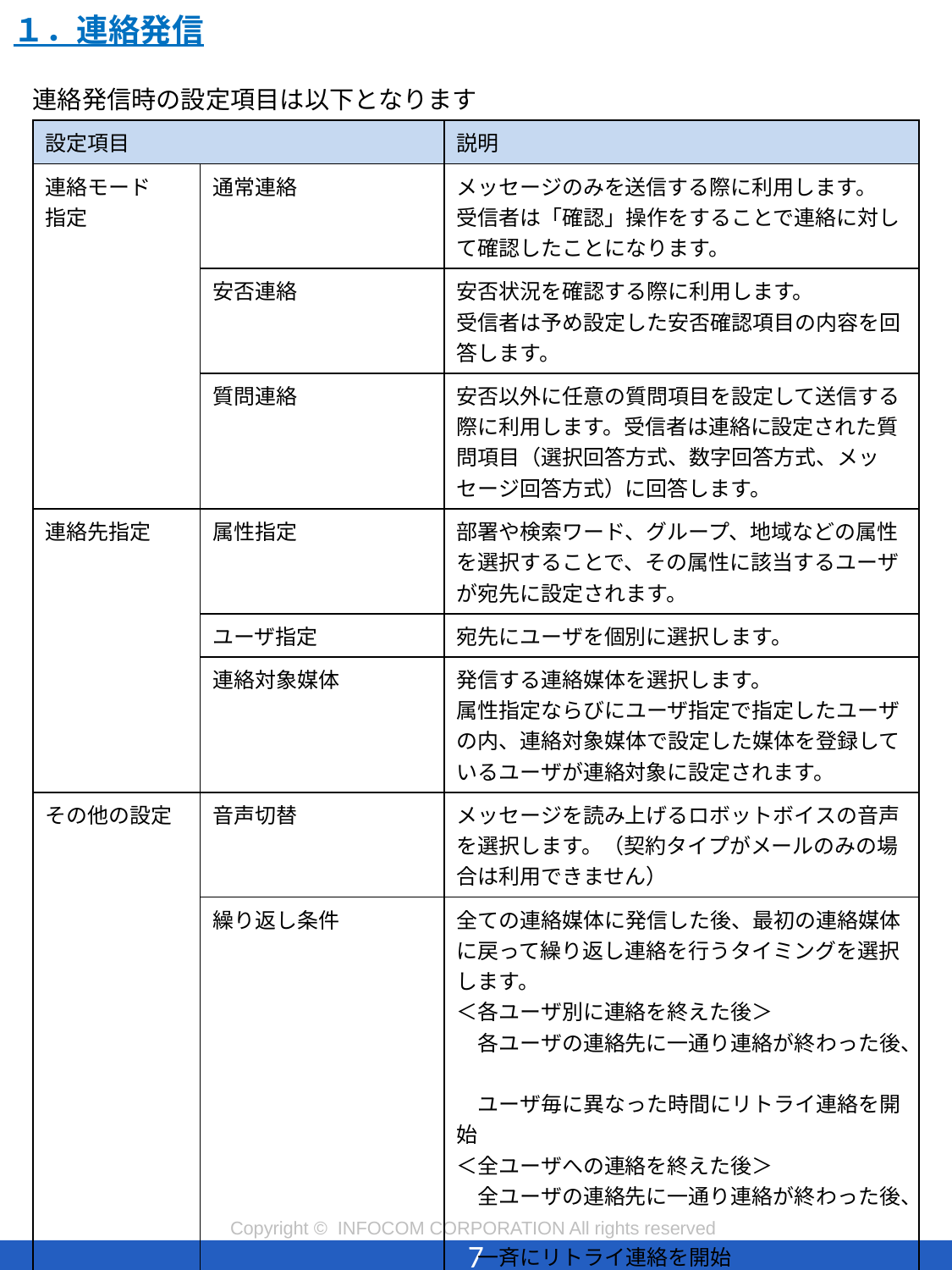

１．連絡発信
連絡発信時の設定項目は以下となります
| 設定項目 |  | 説明 |
| --- | --- | --- |
| 連絡モード 指定 | 通常連絡 | メッセージのみを送信する際に利用します。 受信者は「確認」操作をすることで連絡に対して確認したことになります。 |
|  | 安否連絡 | 安否状況を確認する際に利用します。 受信者は予め設定した安否確認項目の内容を回答します。 |
|  | 質問連絡 | 安否以外に任意の質問項目を設定して送信する際に利用します。受信者は連絡に設定された質問項目（選択回答方式、数字回答方式、メッセージ回答方式）に回答します。 |
| 連絡先指定 | 属性指定 | 部署や検索ワード、グループ、地域などの属性を選択することで、その属性に該当するユーザが宛先に設定されます。 |
|  | ユーザ指定 | 宛先にユーザを個別に選択します。 |
|  | 連絡対象媒体 | 発信する連絡媒体を選択します。 属性指定ならびにユーザ指定で指定したユーザの内、連絡対象媒体で設定した媒体を登録しているユーザが連絡対象に設定されます。 |
| その他の設定 | 音声切替 | メッセージを読み上げるロボットボイスの音声を選択します。（契約タイプがメールのみの場合は利用できません） |
|  | 繰り返し条件 | 全ての連絡媒体に発信した後、最初の連絡媒体に戻って繰り返し連絡を行うタイミングを選択します。 ＜各ユーザ別に連絡を終えた後＞ 　各ユーザの連絡先に一通り連絡が終わった後、　　 　ユーザ毎に異なった時間にリトライ連絡を開始 ＜全ユーザへの連絡を終えた後＞ 　全ユーザの連絡先に一通り連絡が終わった後、　 　一斉にリトライ連絡を開始 |
|  | 連絡確認とする条件 （安否連絡の場合のみ） | 安否連絡の集計対象となる安否回答の条件を選択します。 |
|  | 結果通知先指定 通知条件 | 緊急連絡終了時に結果通知を行うか否かを選択します。 |
|  | 結果通知先指定　 通知先 | 緊急連絡終了時に結果通知を送る送信先情報を入力します。 |
7